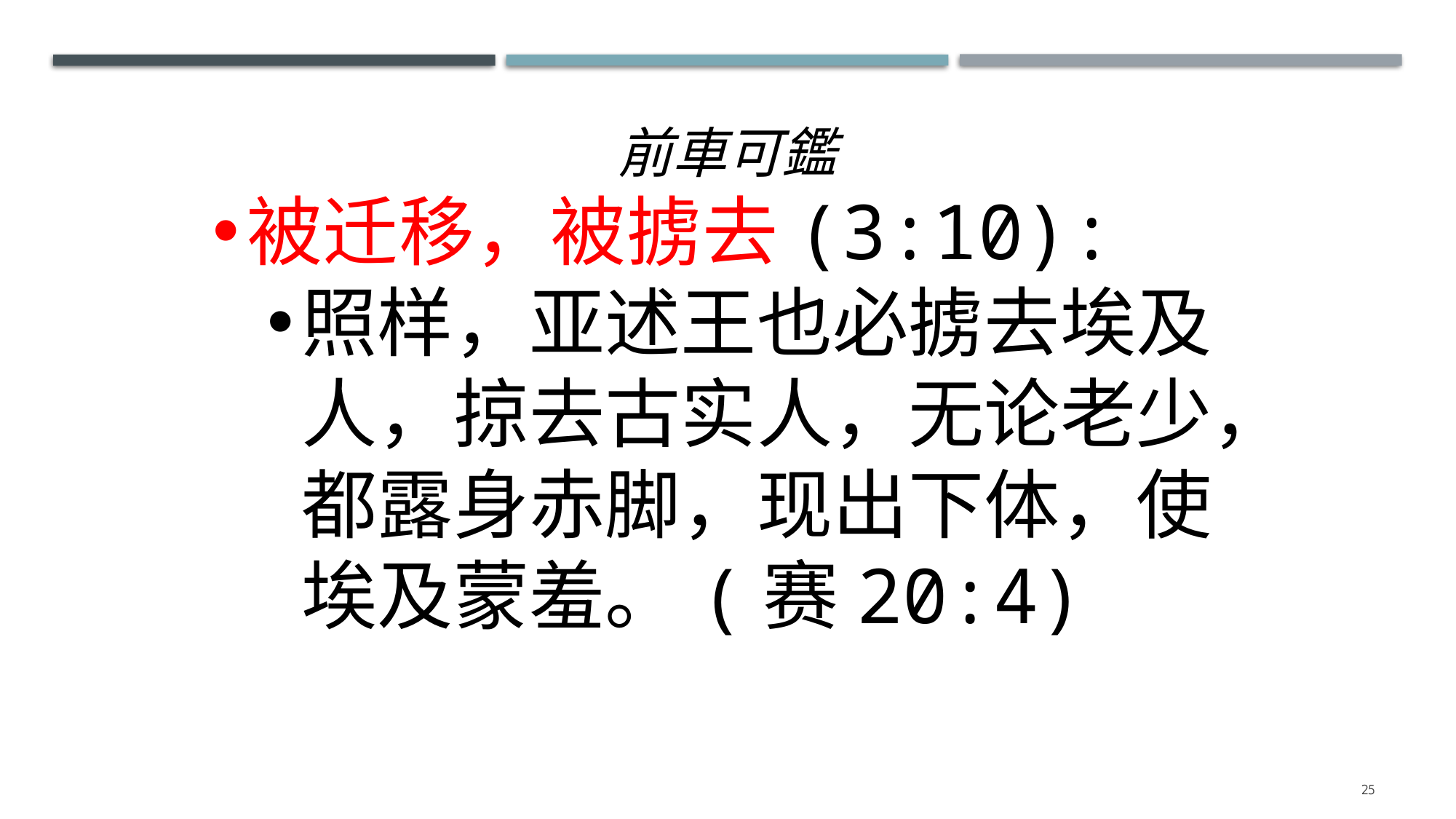

前車可鑑
被迁移，被掳去(3:10):
照样，亚述王也必掳去埃及人，掠去古实人，无论老少，都露身赤脚，现出下体，使埃及蒙羞。(赛20:4)
25